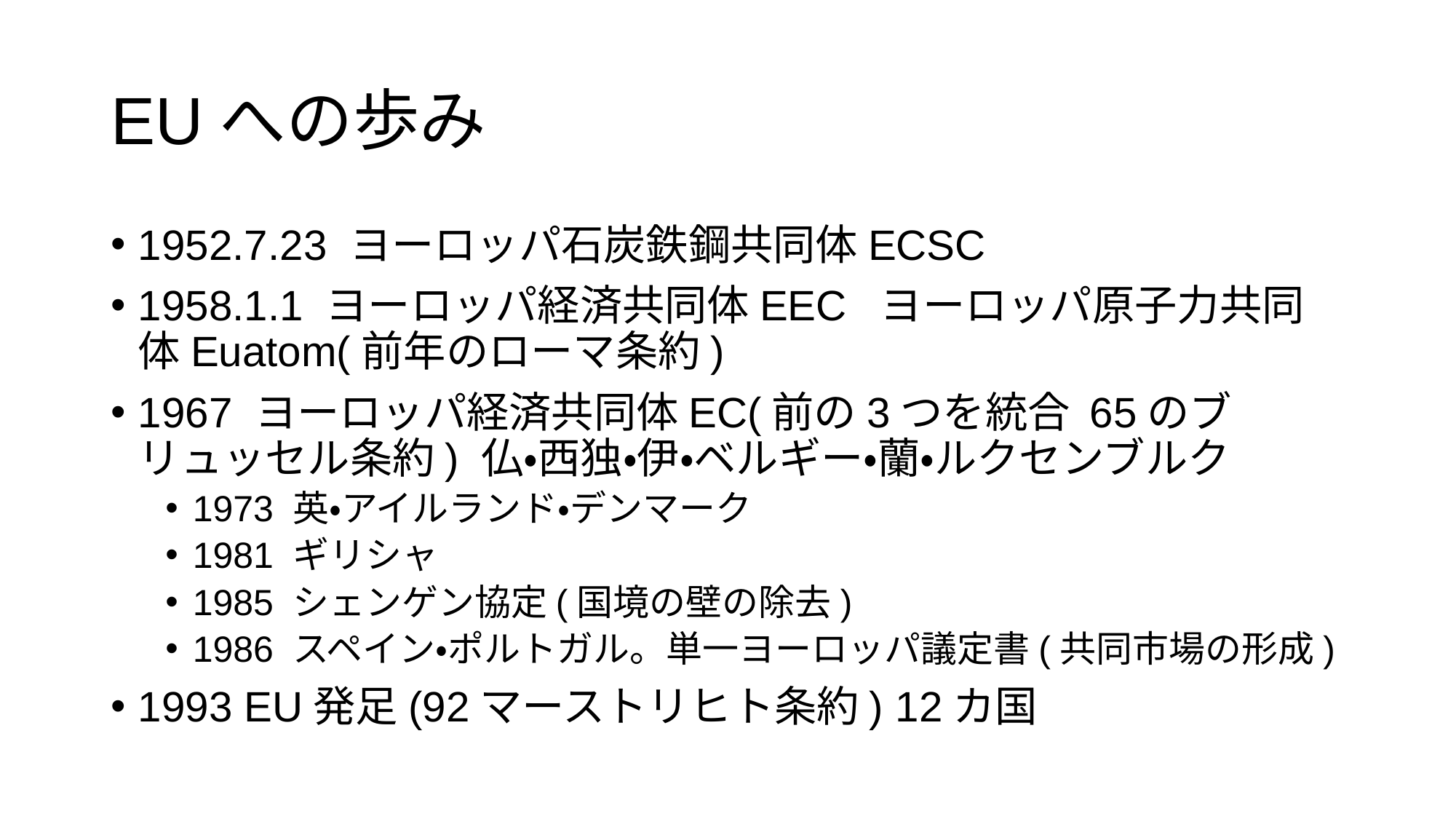

# EUへの歩み
1952.7.23 ヨーロッパ石炭鉄鋼共同体ECSC
1958.1.1 ヨーロッパ経済共同体EEC  ヨーロッパ原子力共同体Euatom(前年のローマ条約)
1967 ヨーロッパ経済共同体EC(前の3つを統合 65のブリュッセル条約) 仏・西独・伊・ベルギー・蘭・ルクセンブルク
1973 英・アイルランド・デンマーク
1981 ギリシャ
1985 シェンゲン協定(国境の壁の除去)
1986 スペイン・ポルトガル。単一ヨーロッパ議定書(共同市場の形成)
1993 EU発足(92マーストリヒト条約) 12カ国